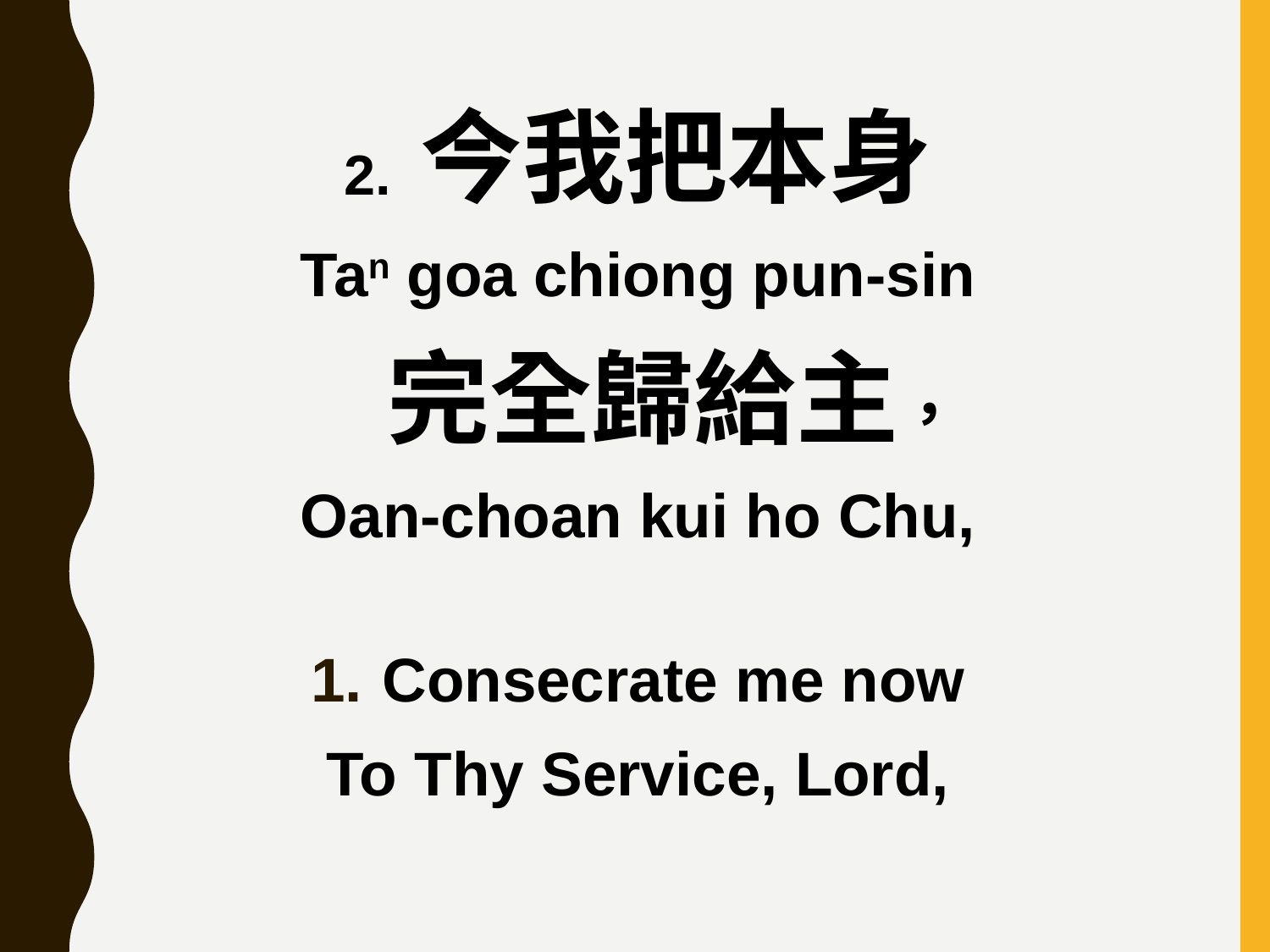

2. 今我把本身
Tan goa chiong pun-sin
  完全歸給主，
Oan-choan kui ho Chu,

Consecrate me now
To Thy Service, Lord,